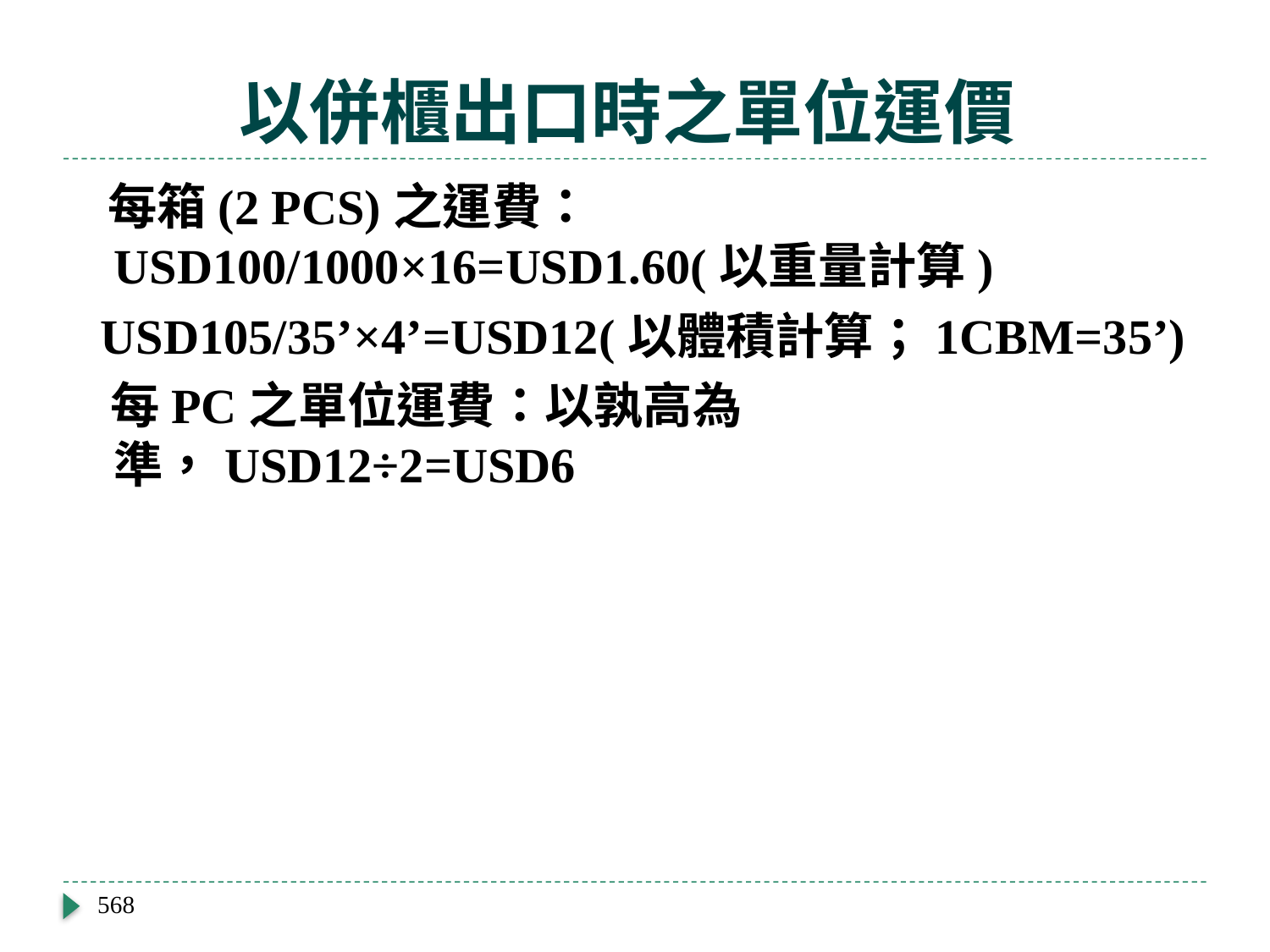

# 以併櫃出口時之單位運價
  每箱(2 PCS)之運費：USD100/1000×16=USD1.60(以重量計算)
  USD105/35’×4’=USD12(以體積計算；1CBM=35’)
  每PC之單位運費：以孰高為準，USD12÷2=USD6
568